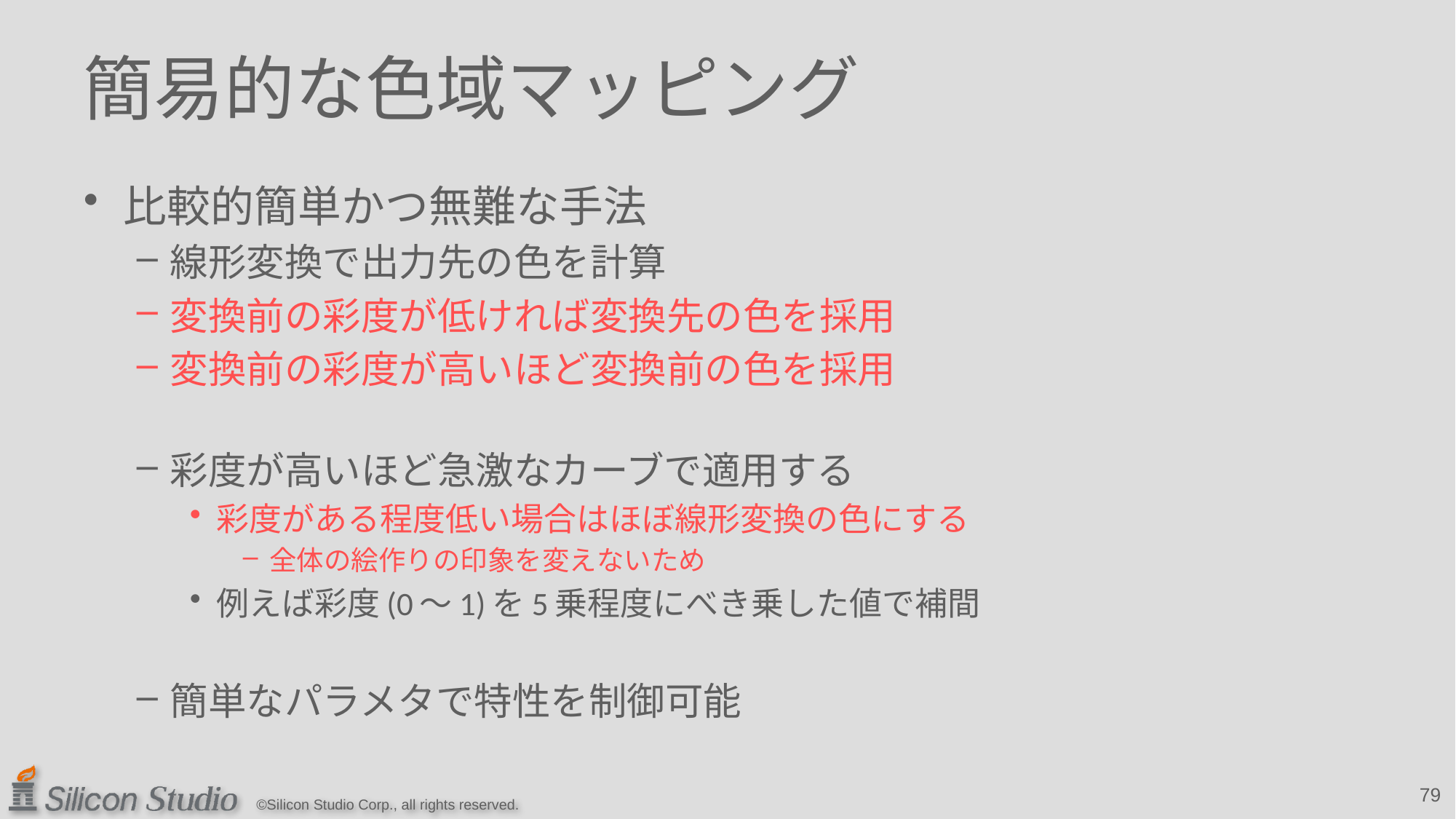

# 簡易的な色域マッピング
比較的簡単かつ無難な手法
線形変換で出力先の色を計算
変換前の彩度が低ければ変換先の色を採用
変換前の彩度が高いほど変換前の色を採用

彩度が高いほど急激なカーブで適用する
彩度がある程度低い場合はほぼ線形変換の色にする
全体の絵作りの印象を変えないため
例えば彩度(0～1)を5乗程度にべき乗した値で補間

簡単なパラメタで特性を制御可能
79